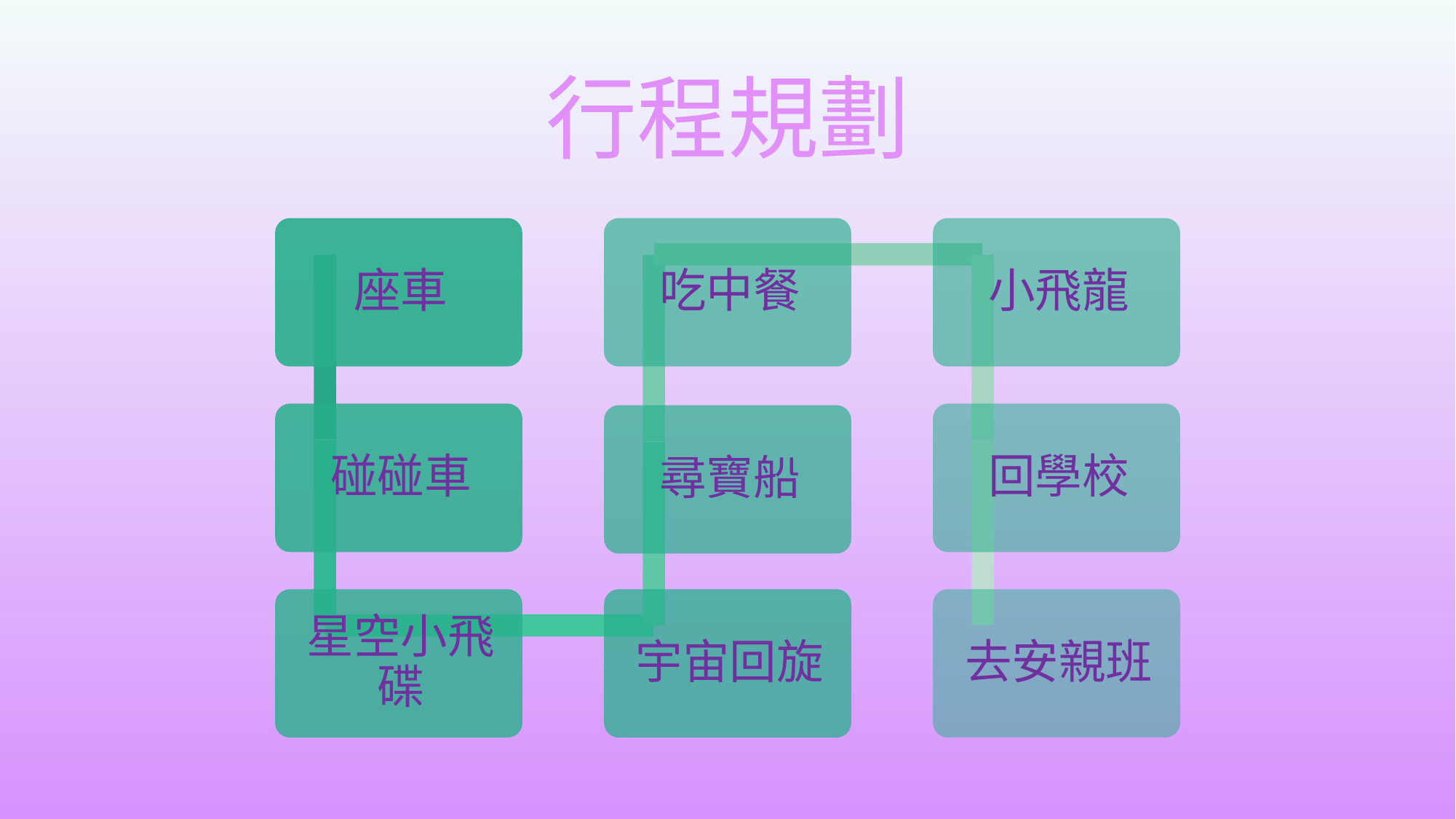

# 行程規劃
座車
碰碰車
星空小飛碟
宇宙回旋
尋寶船
吃中餐
小飛龍
回學校
去安親班